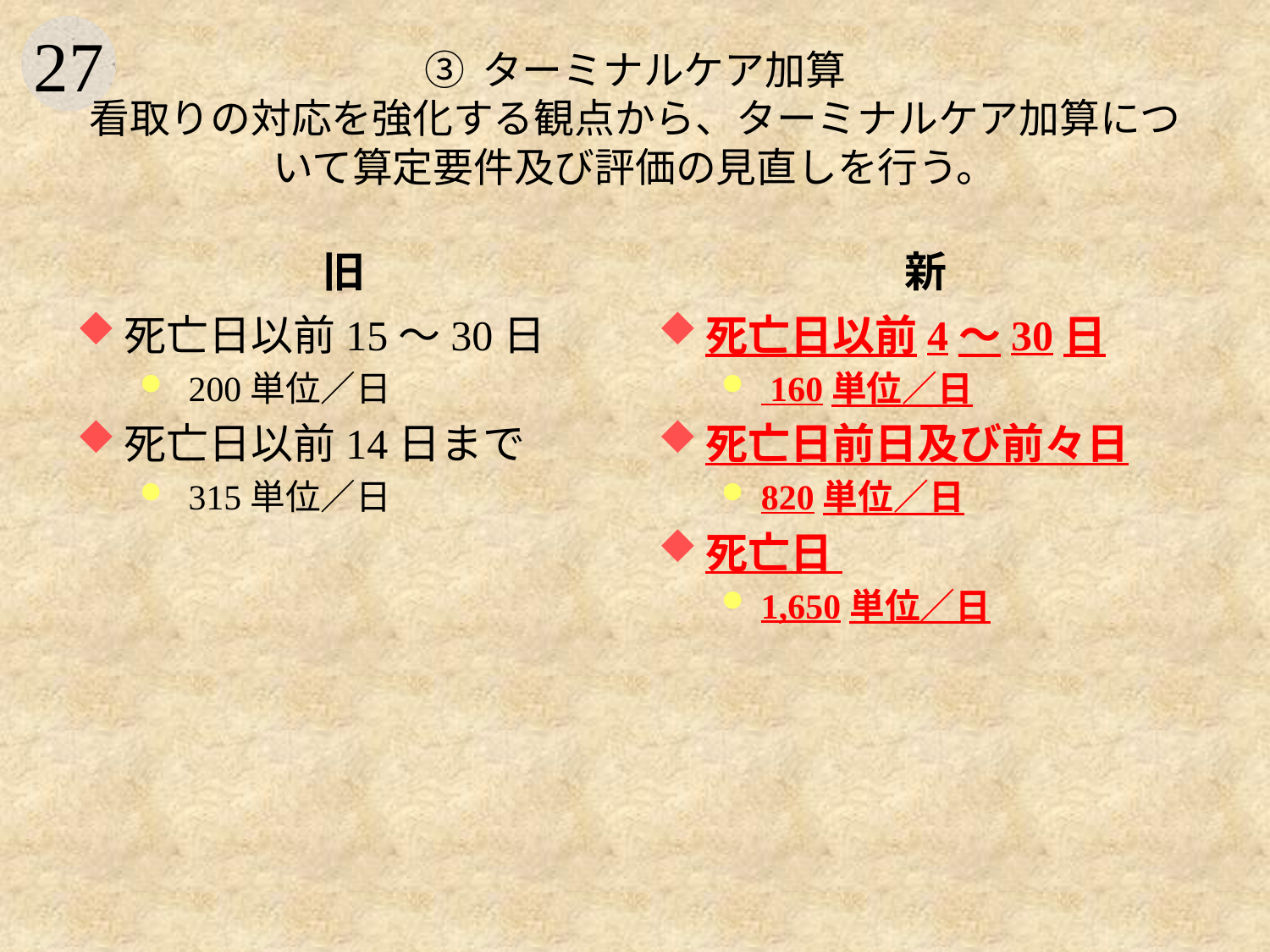

# ③ ターミナルケア加算 看取りの対応を強化する観点から、ターミナルケア加算について算定要件及び評価の見直しを行う。
旧
新
死亡日以前15～30日
 200単位／日
死亡日以前14日まで
 315単位／日
死亡日以前4～30日
 160単位／日
死亡日前日及び前々日
820単位／日
死亡日
1,650単位／日